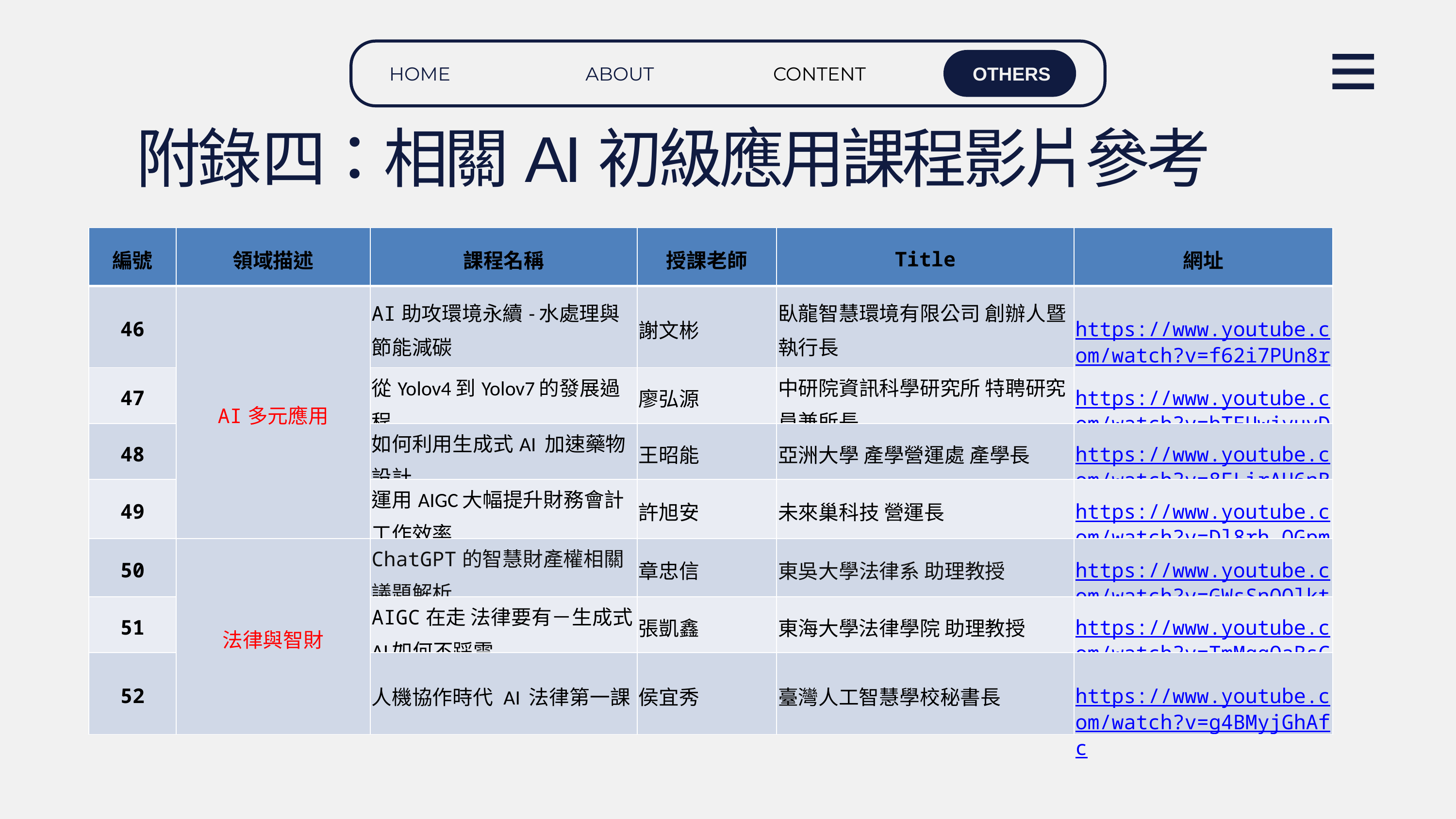

HOME
OTHERS
ABOUT
CONTENT
附錄四：相關AI初級應用課程影片參考
| 編號 | 領域描述 | 課程名稱 | 授課老師 | Title | 網址 |
| --- | --- | --- | --- | --- | --- |
| 46 | AI多元應用 | AI助攻環境永續-水處理與節能減碳 | 謝文彬 | 臥龍智慧環境有限公司 創辦人暨執行長 | https://www.youtube.com/watch?v=f62i7PUn8rc |
| 47 |  | 從Yolov4到Yolov7的發展過程 | 廖弘源 | 中研院資訊科學研究所 特聘研究員兼所長 | https://www.youtube.com/watch?v=hTEUwjyuvDo |
| 48 |  | 如何利用生成式AI 加速藥物設計 | 王昭能 | 亞洲大學 產學營運處 產學長 | https://www.youtube.com/watch?v=8FLirAU6nBQ |
| 49 |  | 運用AIGC大幅提升財務會計工作效率 | 許旭安 | 未來巢科技 營運長 | https://www.youtube.com/watch?v=Dl8rh-QGpmU |
| 50 | 法律與智財 | ChatGPT的智慧財產權相關議題解析 | 章忠信 | 東吳大學法律系 助理教授 | https://www.youtube.com/watch?v=GWsSnQOlktQ |
| 51 |  | AIGC在走 法律要有－生成式AI如何不踩雷 | 張凱鑫 | 東海大學法律學院 助理教授 | https://www.youtube.com/watch?v=TmMqqOaBsCg |
| 52 |  | 人機協作時代 AI 法律第一課 | 侯宜秀 | 臺灣人工智慧學校秘書長 | https://www.youtube.com/watch?v=g4BMyjGhAfc |